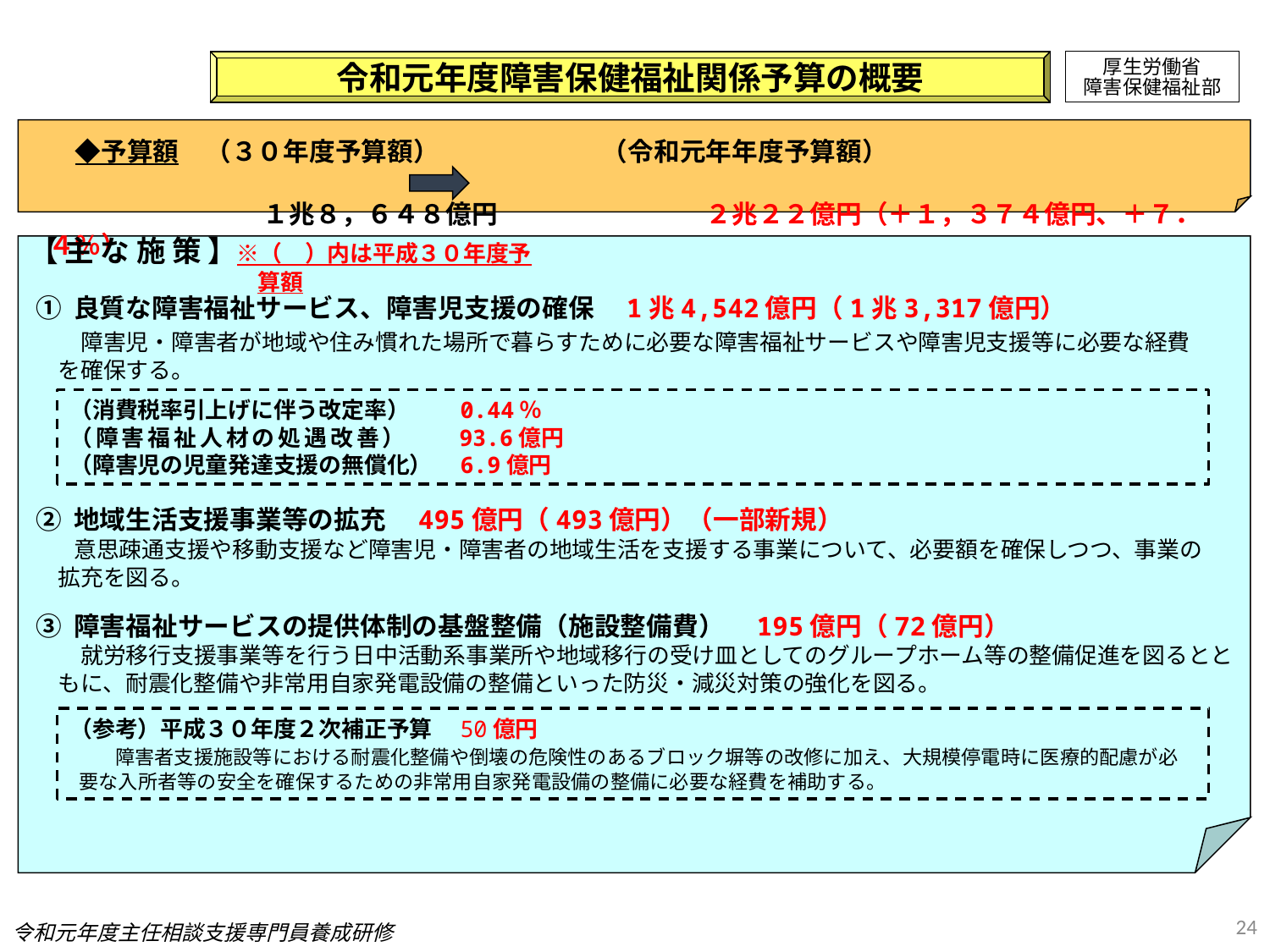

令和元年度障害保健福祉関係予算の概要
厚生労働省
障害保健福祉部

　◆予算額　（３０年度予算額）　　　　　　 （令和元年年度予算額）
　　　　　　　　 １兆８，６４８億円　　　　　　　　２兆２２億円（＋１，３７４億円、＋７．４％）

1017
平成31年度を令和元年度に修正

【 主 な 施 策 】※（　）内は平成３０年度予算額
① 良質な障害福祉サービス、障害児支援の確保　1兆4,542億円（1兆3,317億円）

　　障害児・障害者が地域や住み慣れた場所で暮らすために必要な障害福祉サービスや障害児支援等に必要な経費
　を確保する。

② 地域生活支援事業等の拡充　495億円（493億円）（一部新規）
  　意思疎通支援や移動支援など障害児・障害者の地域生活を支援する事業について、必要額を確保しつつ、事業の
　拡充を図る。

③ 障害福祉サービスの提供体制の基盤整備（施設整備費）　195億円（72億円）
　　就労移行支援事業等を行う日中活動系事業所や地域移行の受け皿としてのグループホーム等の整備促進を図るとともに、耐震化整備や非常用自家発電設備の整備といった防災・減災対策の強化を図る。
（消費税率引上げに伴う改定率）　　0.44％
（障害福祉人材の処遇改善）　　93.6億円
（障害児の児童発達支援の無償化）　6.9億円
（参考）平成３０年度２次補正予算　50億円
　　障害者支援施設等における耐震化整備や倒壊の危険性のあるブロック塀等の改修に加え、大規模停電時に医療的配慮が必要な入所者等の安全を確保するための非常用自家発電設備の整備に必要な経費を補助する。
24
令和元年度主任相談支援専門員養成研修